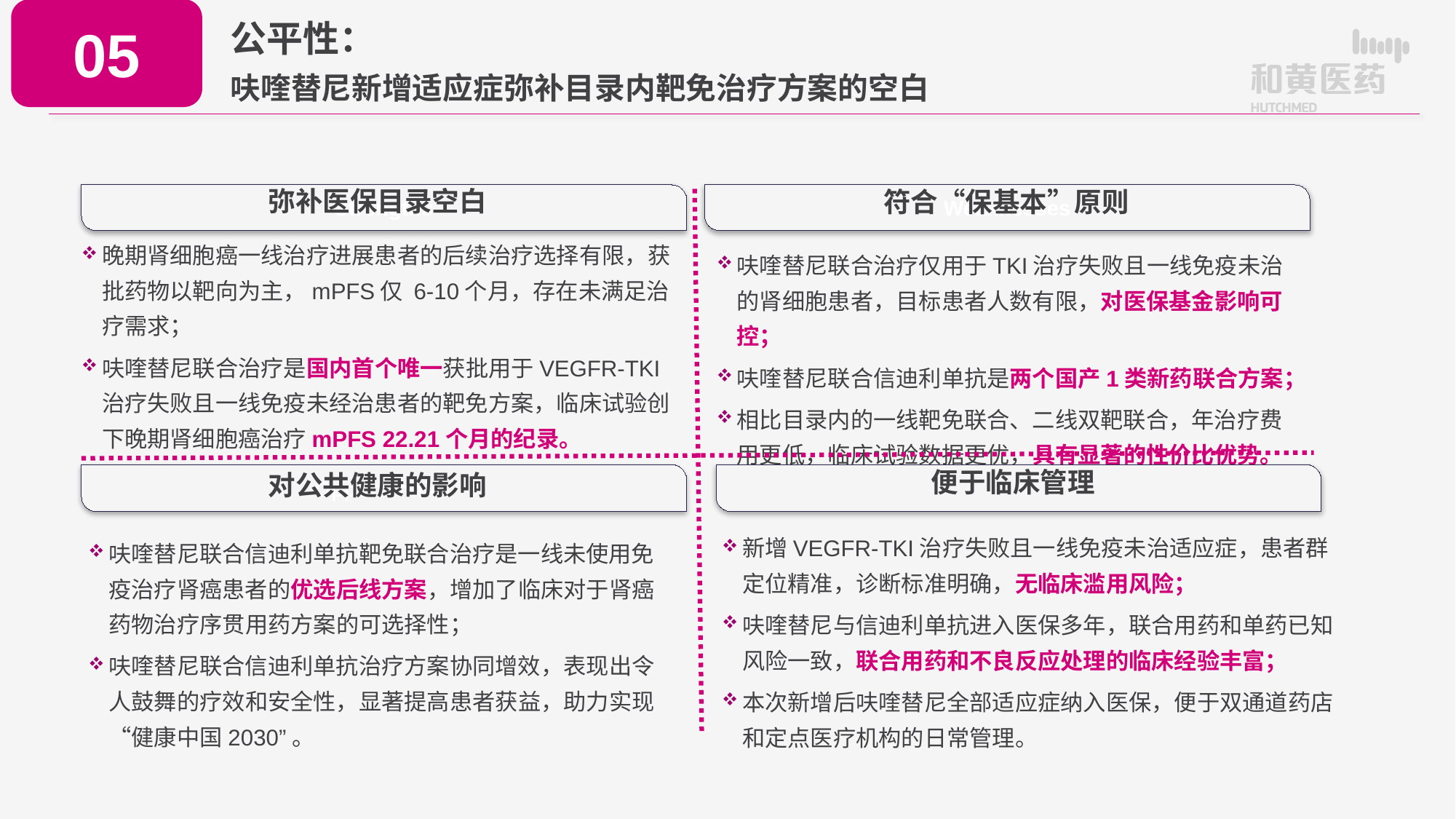

05
公平性：
呋喹替尼新增适应症弥补目录内靶免治疗方案的空白
弥补医保目录空白
符合“保基本”原则
Strengths
Weaknesses

Opportunities

晚期肾细胞癌一线治疗进展患者的后续治疗选择有限，获批药物以靶向为主，mPFS仅 6-10个月，存在未满足治疗需求；
呋喹替尼联合治疗是国内首个唯一获批用于VEGFR-TKI治疗失败且一线免疫未经治患者的靶免方案，临床试验创下晚期肾细胞癌治疗mPFS 22.21个月的纪录。
呋喹替尼联合治疗仅用于TKI治疗失败且一线免疫未治的肾细胞患者，目标患者人数有限，对医保基金影响可控；
呋喹替尼联合信迪利单抗是两个国产1类新药联合方案；
相比目录内的一线靶免联合、二线双靶联合，年治疗费用更低，临床试验数据更优，具有显著的性价比优势。
便于临床管理
对公共健康的影响
呋喹替尼联合信迪利单抗靶免联合治疗是一线未使用免疫治疗肾癌患者的优选后线方案，增加了临床对于肾癌药物治疗序贯用药方案的可选择性；
呋喹替尼联合信迪利单抗治疗方案协同增效，表现出令人鼓舞的疗效和安全性，显著提高患者获益，助力实现“健康中国2030”。
新增VEGFR-TKI治疗失败且一线免疫未治适应症，患者群定位精准，诊断标准明确，无临床滥用风险；
呋喹替尼与信迪利单抗进入医保多年，联合用药和单药已知风险一致，联合用药和不良反应处理的临床经验丰富；
本次新增后呋喹替尼全部适应症纳入医保，便于双通道药店和定点医疗机构的日常管理。